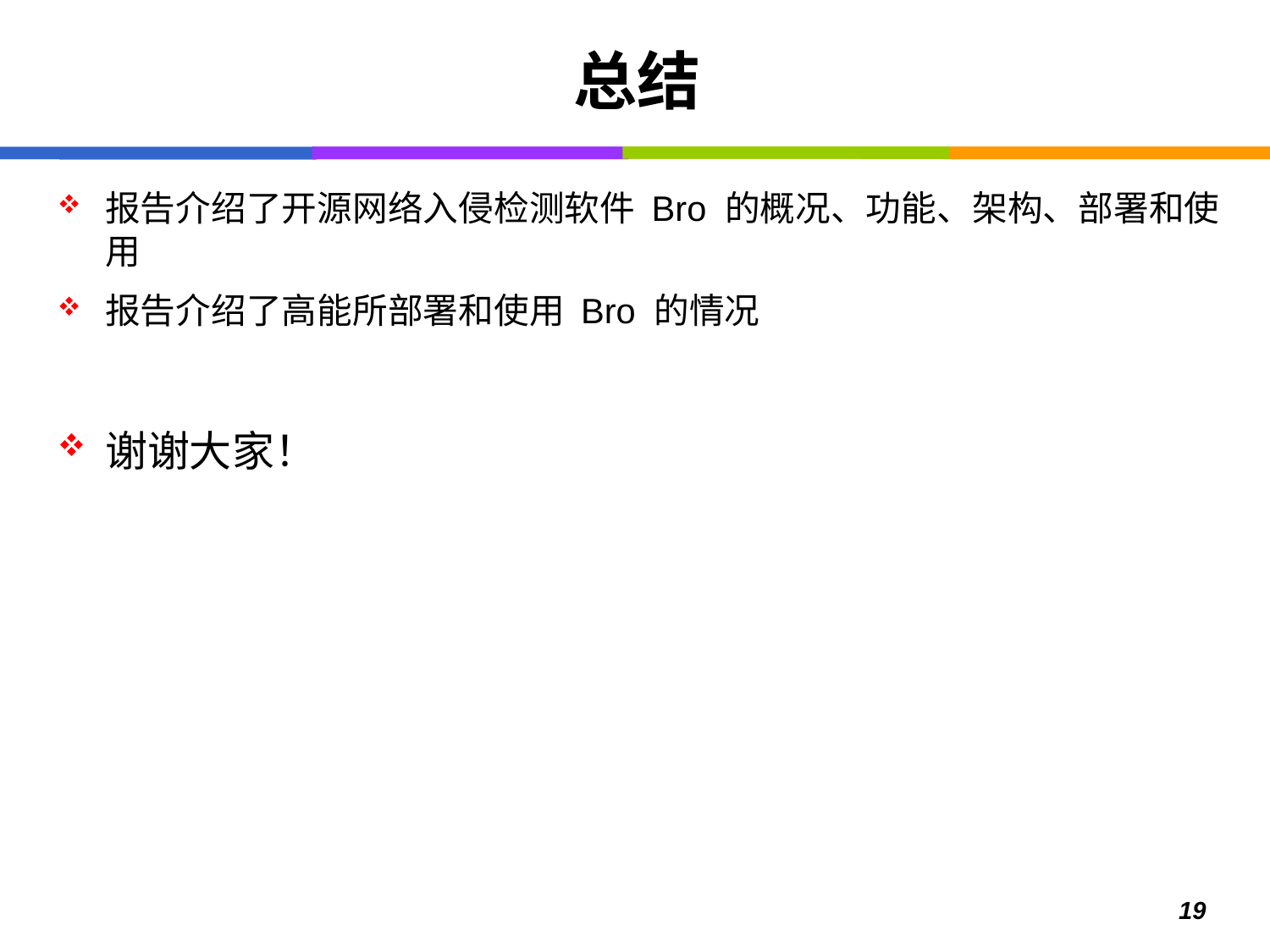

# 总结
报告介绍了开源网络入侵检测软件 Bro 的概况、功能、架构、部署和使用
报告介绍了高能所部署和使用 Bro 的情况

谢谢大家！
19